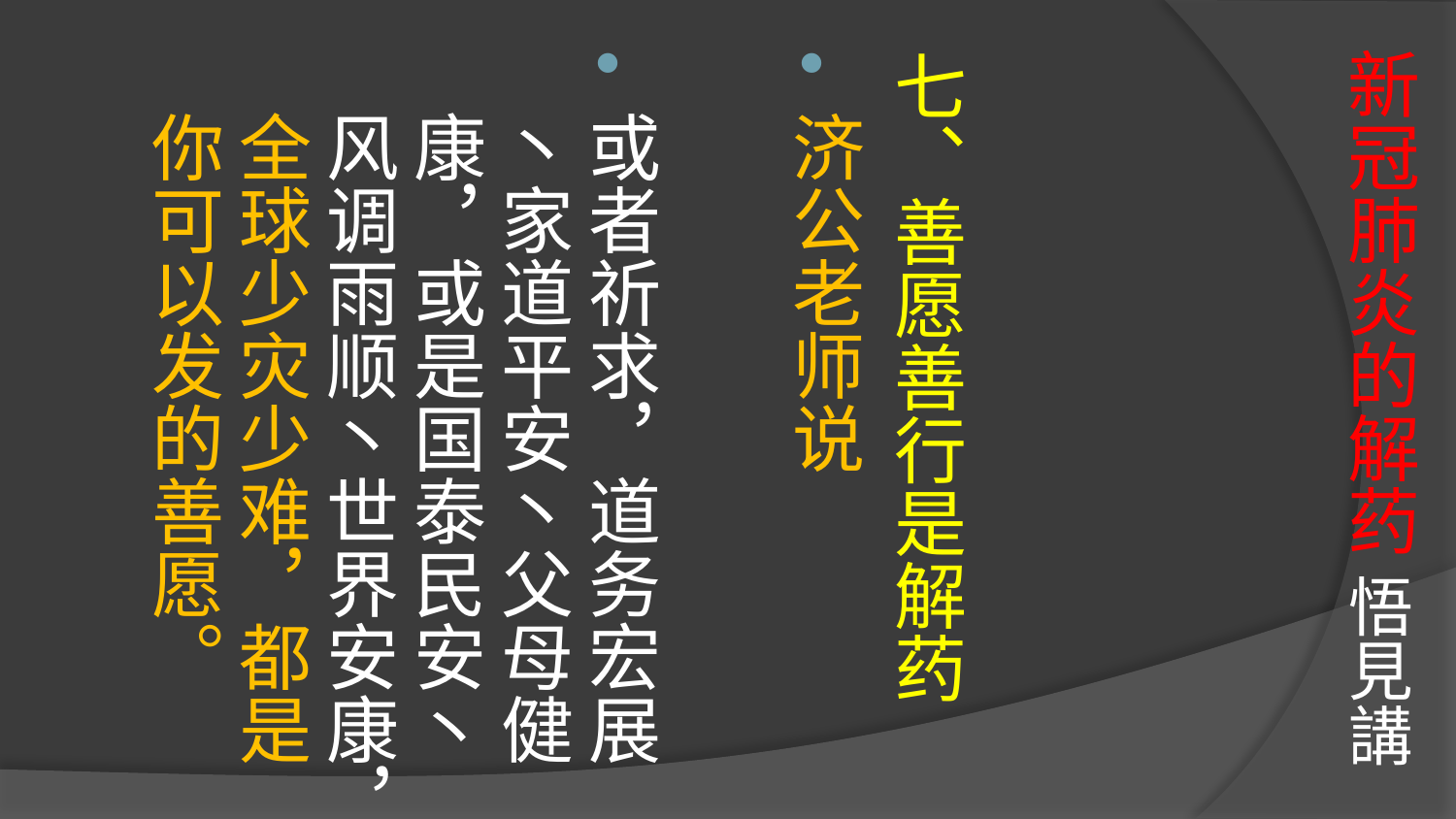

# 新冠肺炎的解药 悟見講
七、善愿善行是解药
济公老师说

或者祈求，道务宏展丶家道平安丶父母健康，或是国泰民安丶风调雨顺丶世界安康，全球少灾少难，都是你可以发的善愿。